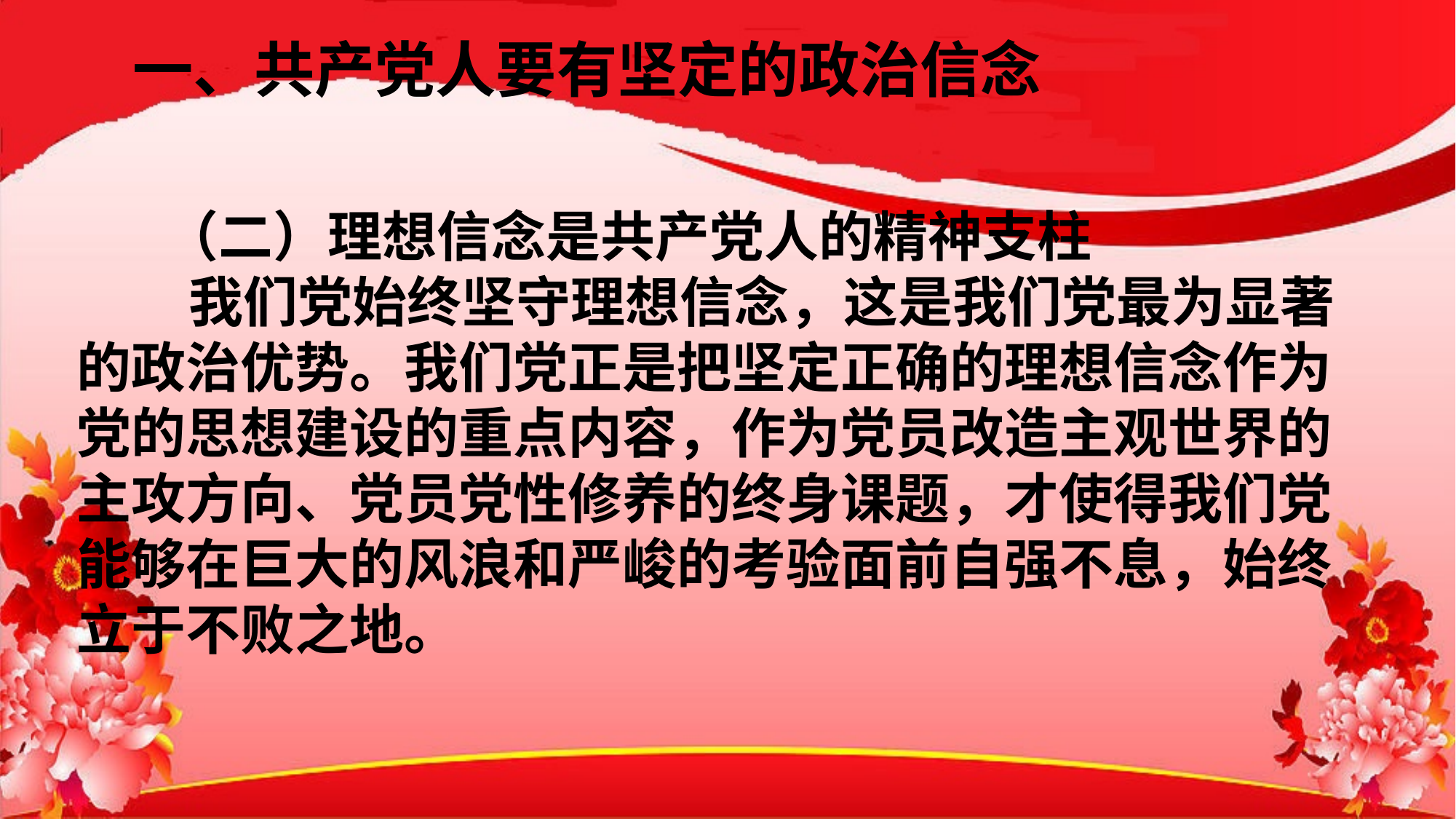

一、共产党人要有坚定的政治信念

      （二）理想信念是共产党人的精神支柱
        我们党始终坚守理想信念，这是我们党最为显著的政治优势。我们党正是把坚定正确的理想信念作为党的思想建设的重点内容，作为党员改造主观世界的主攻方向、党员党性修养的终身课题，才使得我们党能够在巨大的风浪和严峻的考验面前自强不息，始终立于不败之地。